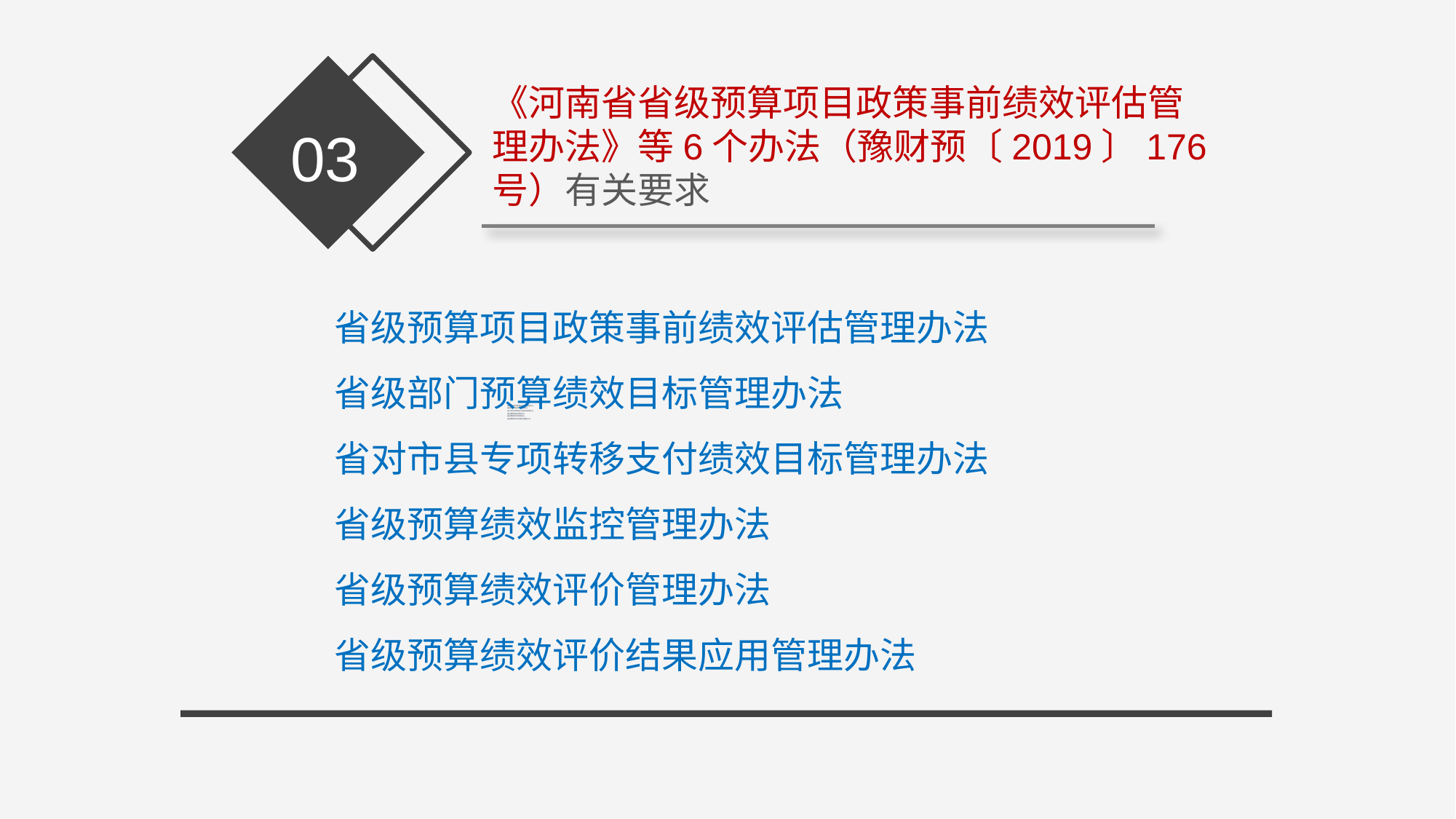

03
《河南省省级预算项目政策事前绩效评估管理办法》等6个办法（豫财预〔2019〕176号）有关要求
省级预算项目政策事前绩效评估管理办法
省级部门预算绩效目标管理办法
省对市县专项转移支付绩效目标管理办法
省级预算绩效监控管理办法
省级预算绩效评价管理办法
省级预算绩效评价结果应用管理办法
省级预算项目政策事前绩效评估管理办法
省级部门预算绩效目标管理办法
省对市县专项转移支付绩效目标管理办法
省级预算绩效监控管理办法
省级预算绩效评价管理办法
省级预算绩效评价结果应用管理办法